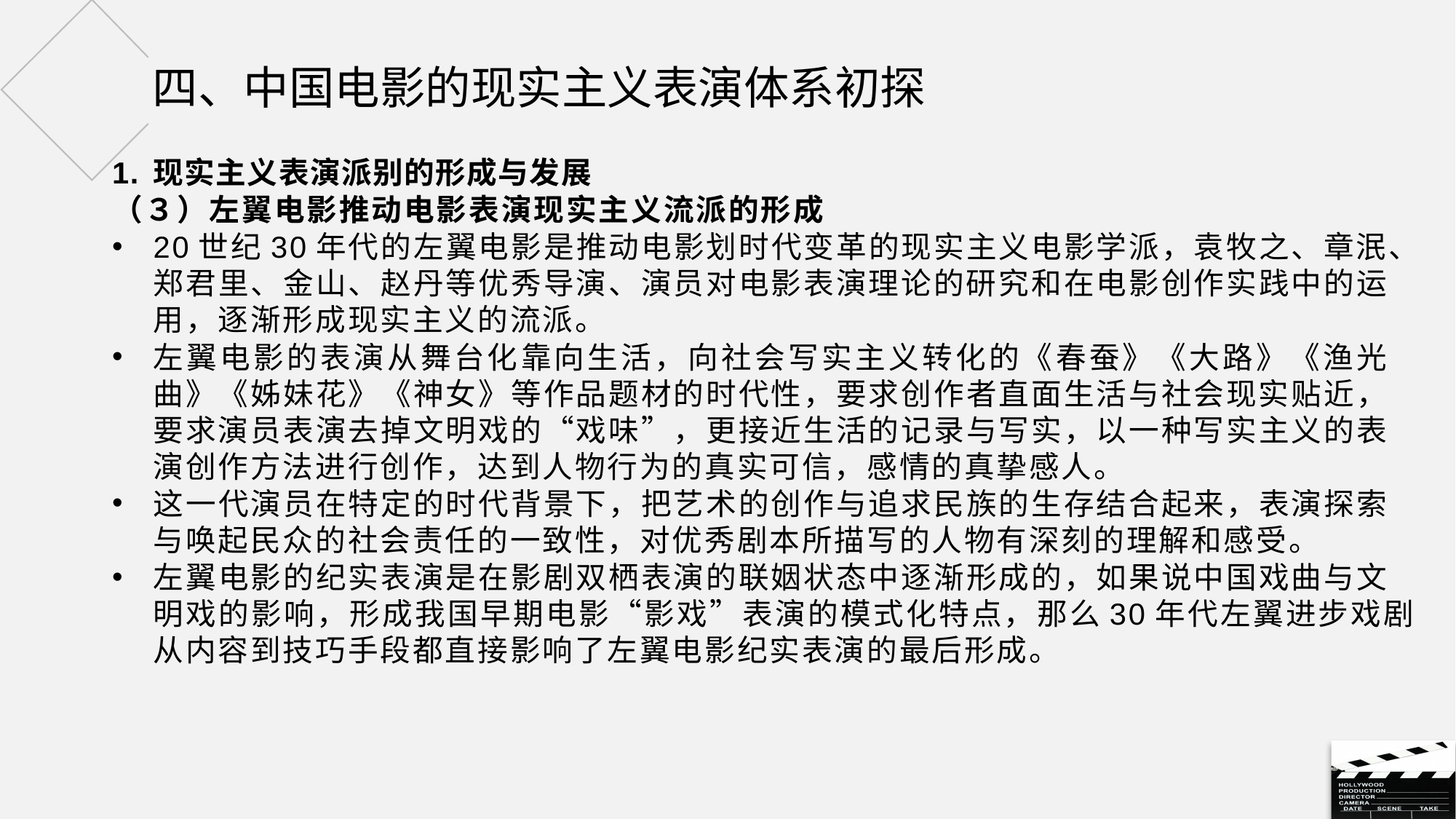

# 四、中国电影的现实主义表演体系初探
现实主义表演派别的形成与发展
（３）左翼电影推动电影表演现实主义流派的形成
20世纪30年代的左翼电影是推动电影划时代变革的现实主义电影学派，袁牧之、章泯、郑君里、金山、赵丹等优秀导演、演员对电影表演理论的研究和在电影创作实践中的运用，逐渐形成现实主义的流派。
左翼电影的表演从舞台化靠向生活，向社会写实主义转化的《春蚕》《大路》《渔光曲》《姊妹花》《神女》等作品题材的时代性，要求创作者直面生活与社会现实贴近，要求演员表演去掉文明戏的“戏味”，更接近生活的记录与写实，以一种写实主义的表演创作方法进行创作，达到人物行为的真实可信，感情的真挚感人。
这一代演员在特定的时代背景下，把艺术的创作与追求民族的生存结合起来，表演探索与唤起民众的社会责任的一致性，对优秀剧本所描写的人物有深刻的理解和感受。
左翼电影的纪实表演是在影剧双栖表演的联姻状态中逐渐形成的，如果说中国戏曲与文明戏的影响，形成我国早期电影“影戏”表演的模式化特点，那么30年代左翼进步戏剧从内容到技巧手段都直接影响了左翼电影纪实表演的最后形成。